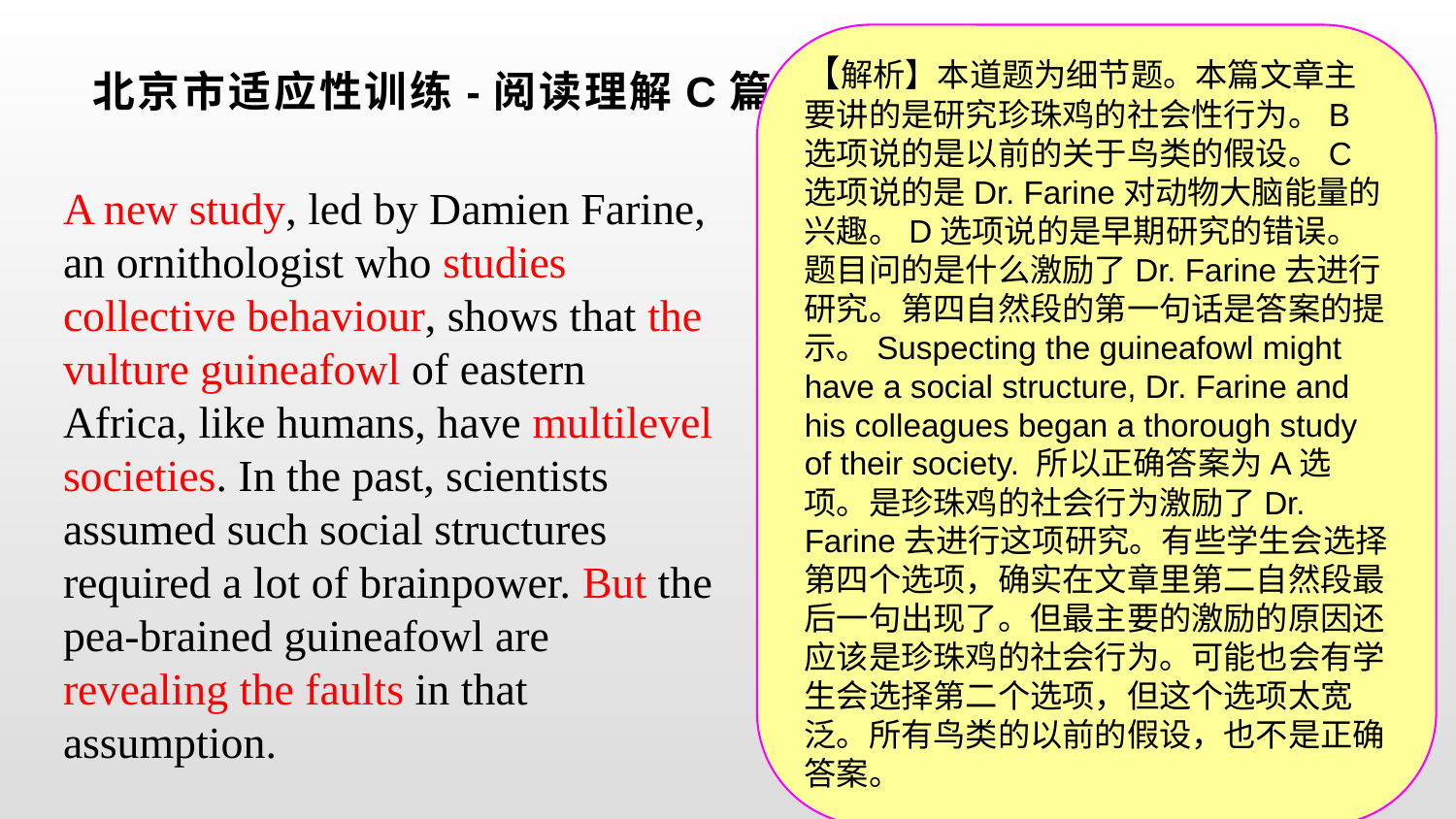

【解析】本道题为细节题。本篇文章主要讲的是研究珍珠鸡的社会性行为。B选项说的是以前的关于鸟类的假设。C选项说的是Dr. Farine对动物大脑能量的兴趣。D选项说的是早期研究的错误。题目问的是什么激励了Dr. Farine去进行研究。第四自然段的第一句话是答案的提示。Suspecting the guineafowl might have a social structure, Dr. Farine and his colleagues began a thorough study of their society. 所以正确答案为A选项。是珍珠鸡的社会行为激励了Dr. Farine去进行这项研究。有些学生会选择第四个选项，确实在文章里第二自然段最后一句出现了。但最主要的激励的原因还应该是珍珠鸡的社会行为。可能也会有学生会选择第二个选项，但这个选项太宽泛。所有鸟类的以前的假设，也不是正确答案。

# 北京市适应性训练-阅读理解C篇
A new study, led by Damien Farine, an ornithologist who studies collective behaviour, shows that the vulture guineafowl of eastern Africa, like humans, have multilevel societies. In the past, scientists assumed such social structures required a lot of brainpower. But the pea-brained guineafowl are revealing the faults in that assumption.